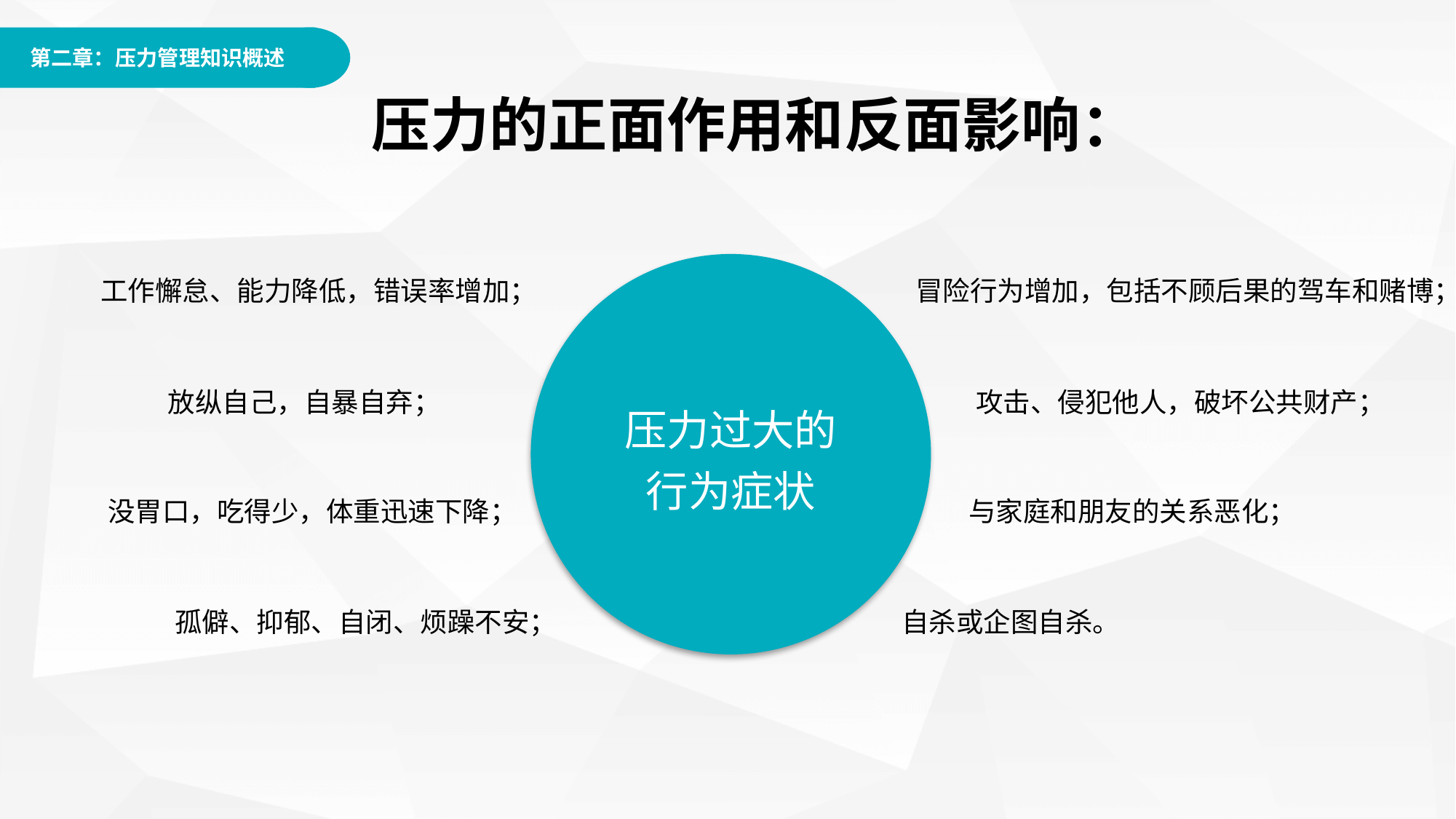

压力的正面作用和反面影响：
压力过大的
行为症状
 工作懈怠、能力降低，错误率增加；
  冒险行为增加，包括不顾后果的驾车和赌博；
  放纵自己，自暴自弃；
  攻击、侵犯他人，破坏公共财产；
  没胃口，吃得少，体重迅速下降；
 与家庭和朋友的关系恶化；
   孤僻、抑郁、自闭、烦躁不安；
  自杀或企图自杀。